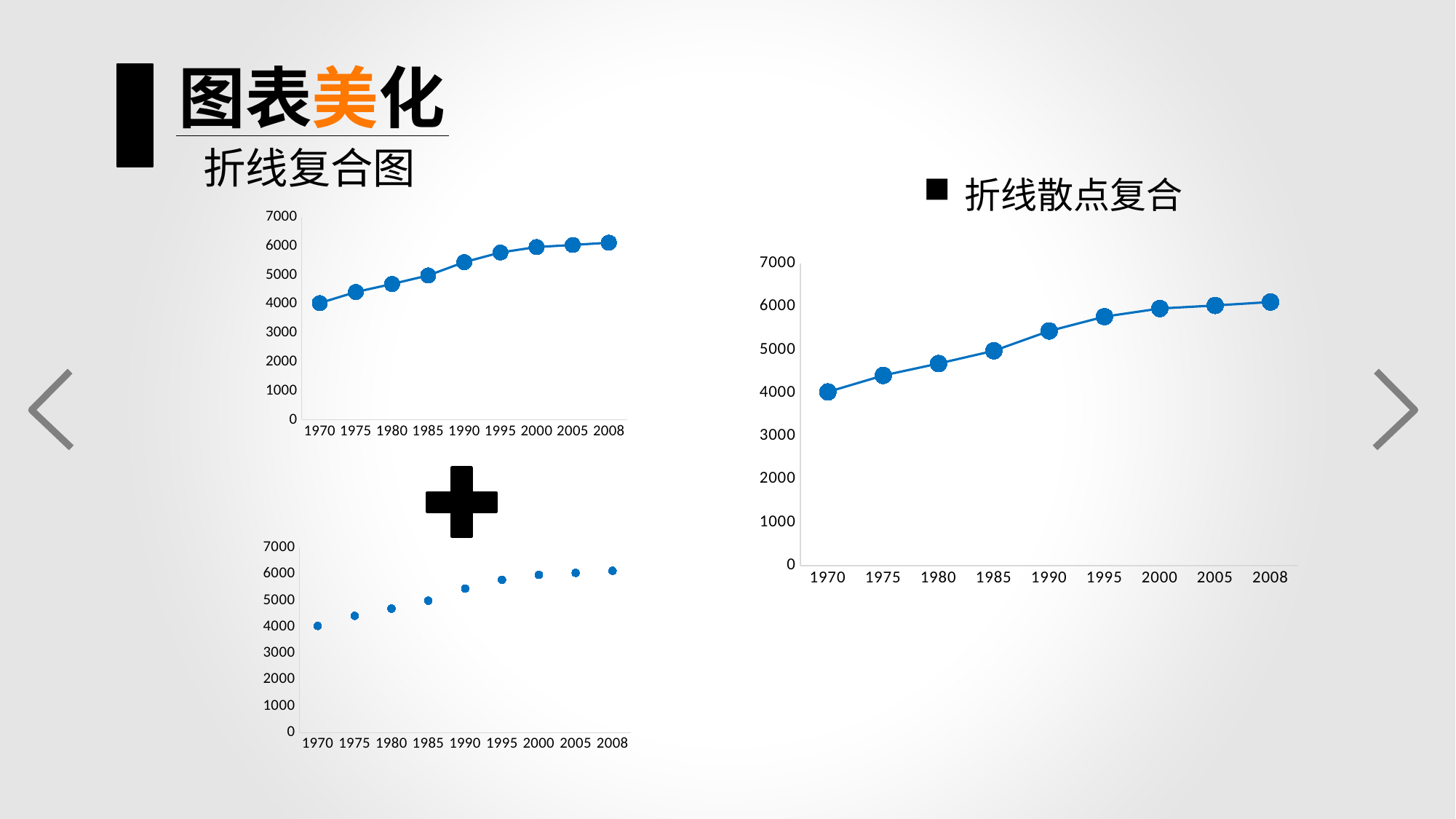

折线散点复合

### Chart

| Category | 人口 |
|---|---|
| 1970 | 4026.83 |
| 1975 | 4408.15 |
| 1980 | 4684.45 |
| 1985 | 4980.19 |
| 1990 | 5439.29 |
| 1995 | 5772.07 |
| 2000 | 5960.0 |
| 2005 | 6031.0 |
| 2008 | 6110.8 |

### Chart

| Category | 人口 |  |
|---|---|---|
| 1970 | 4026.83 | 4026.83 |
| 1975 | 4408.15 | 4408.15 |
| 1980 | 4684.45 | 4684.45 |
| 1985 | 4980.19 | 4980.19 |
| 1990 | 5439.29 | 5439.29 |
| 1995 | 5772.07 | 5772.07 |
| 2000 | 5960.0 | 5960.0 |
| 2005 | 6031.0 | 6031.0 |
| 2008 | 6110.8 | 6110.8 |

### Chart

| Category |  |
|---|---|
| 1970 | 4026.83 |
| 1975 | 4408.15 |
| 1980 | 4684.45 |
| 1985 | 4980.19 |
| 1990 | 5439.29 |
| 1995 | 5772.07 |
| 2000 | 5960.0 |
| 2005 | 6031.0 |
| 2008 | 6110.8 |